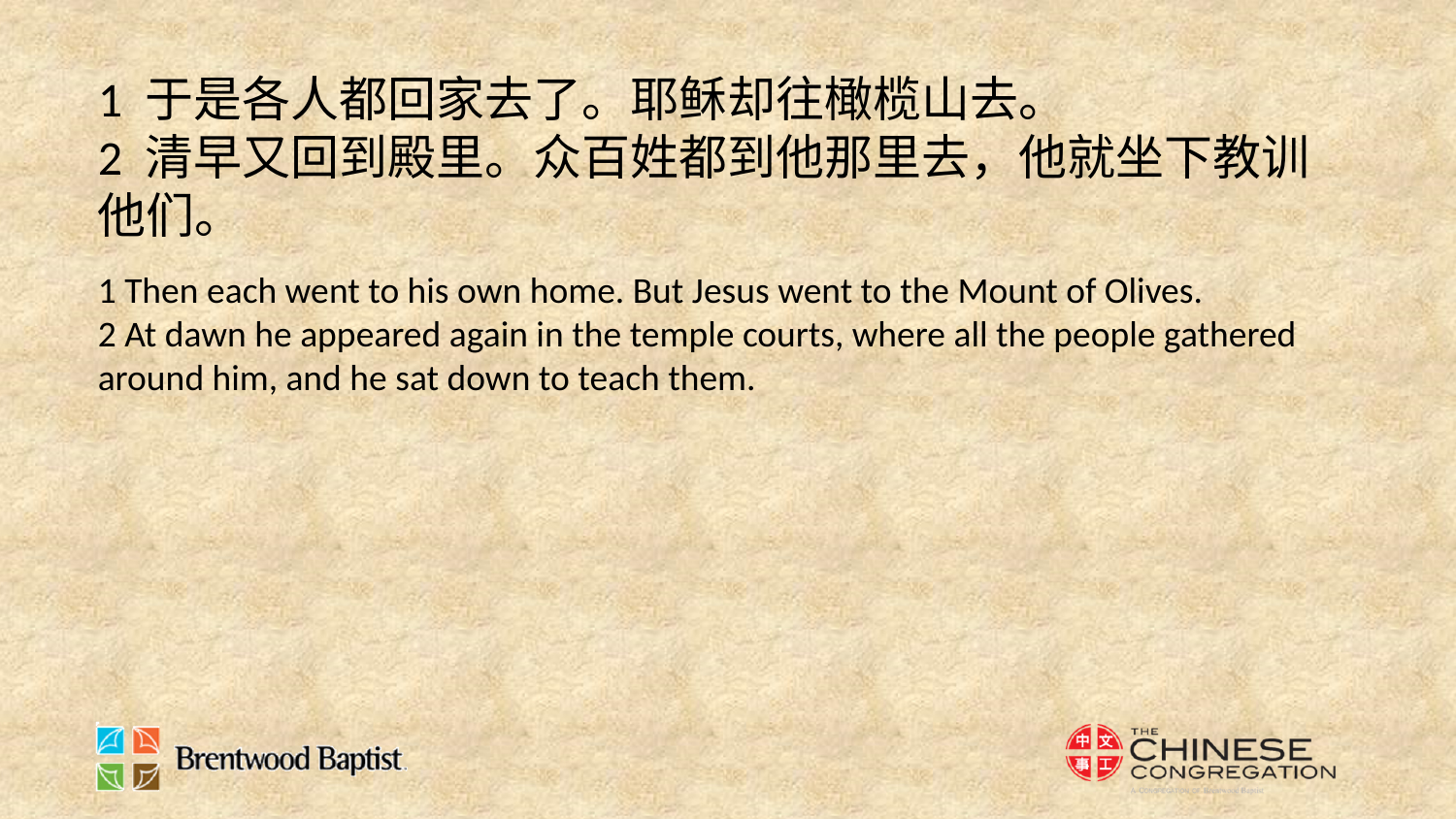

1 于是各人都回家去了。耶稣却往橄榄山去。
2 清早又回到殿里。众百姓都到他那里去，他就坐下教训他们。

1 Then each went to his own home. But Jesus went to the Mount of Olives.
2 At dawn he appeared again in the temple courts, where all the people gathered around him, and he sat down to teach them.